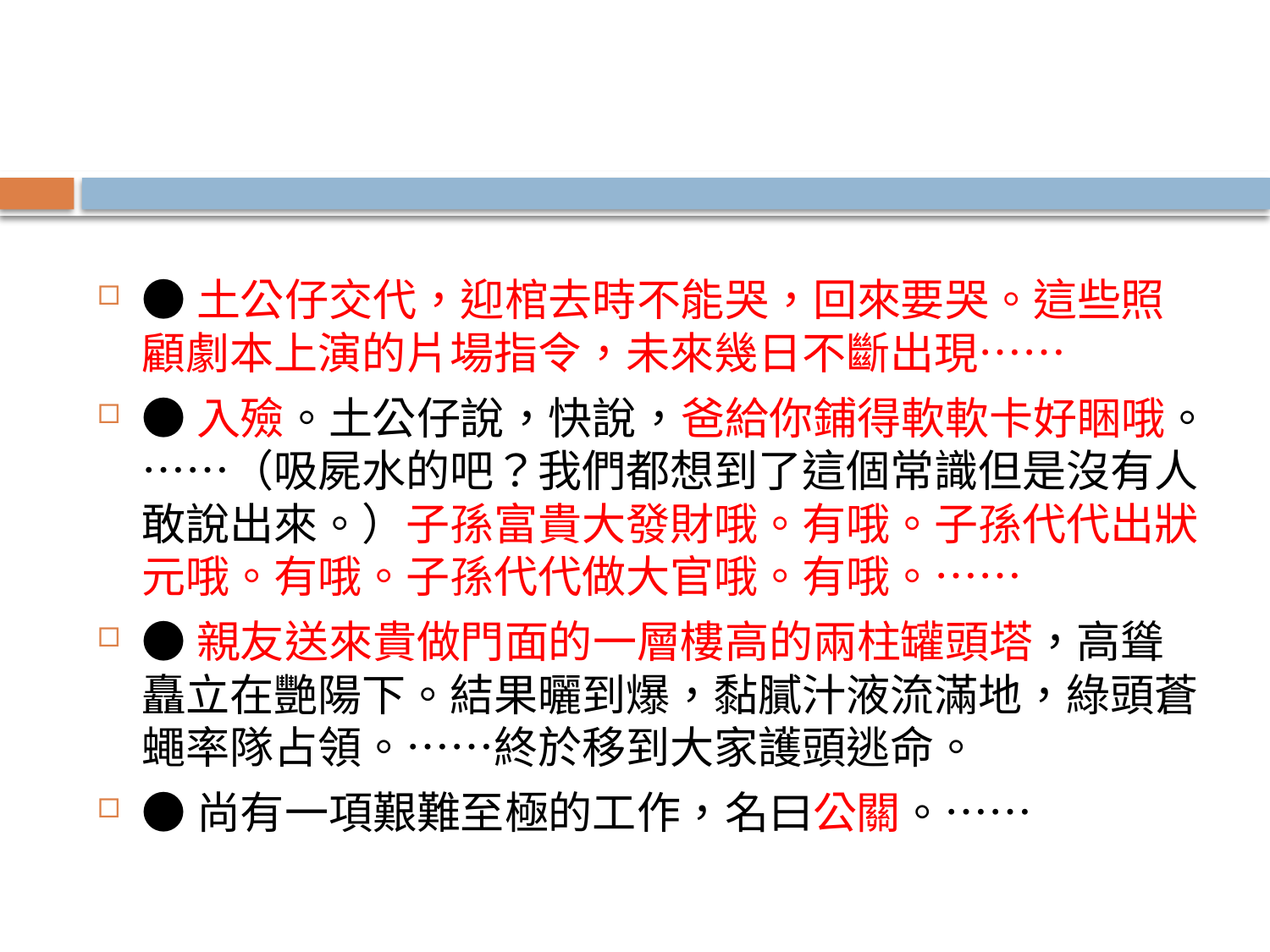

#
●土公仔交代，迎棺去時不能哭，回來要哭。這些照顧劇本上演的片場指令，未來幾日不斷出現⋯⋯
●入殮。土公仔說，快說，爸給你鋪得軟軟卡好睏哦。⋯⋯（吸屍水的吧？我們都想到了這個常識但是沒有人敢說出來。）子孫富貴大發財哦。有哦。子孫代代出狀元哦。有哦。子孫代代做大官哦。有哦。⋯⋯
●親友送來貴做門面的一層樓高的兩柱罐頭塔，高聳矗立在艷陽下。結果曬到爆，黏膩汁液流滿地，綠頭蒼蠅率隊占領。⋯⋯終於移到大家護頭逃命。
●尚有一項艱難至極的工作，名曰公關。⋯⋯